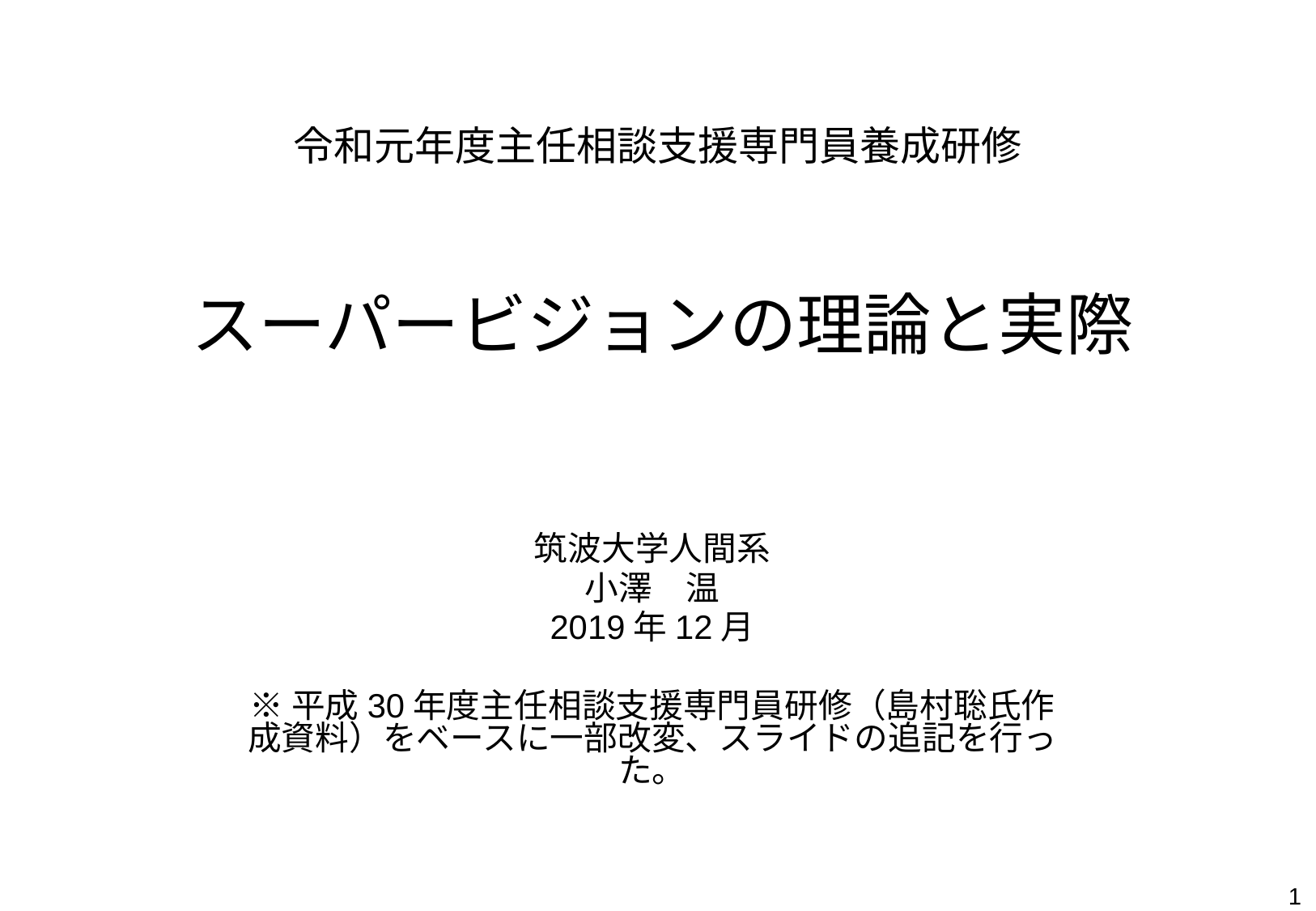

令和元年度主任相談支援専門員養成研修
# スーパービジョンの理論と実際
筑波大学人間系
小澤　温
2019年12月

※平成30年度主任相談支援専門員研修（島村聡氏作成資料）をベースに一部改変、スライドの追記を行った。

1